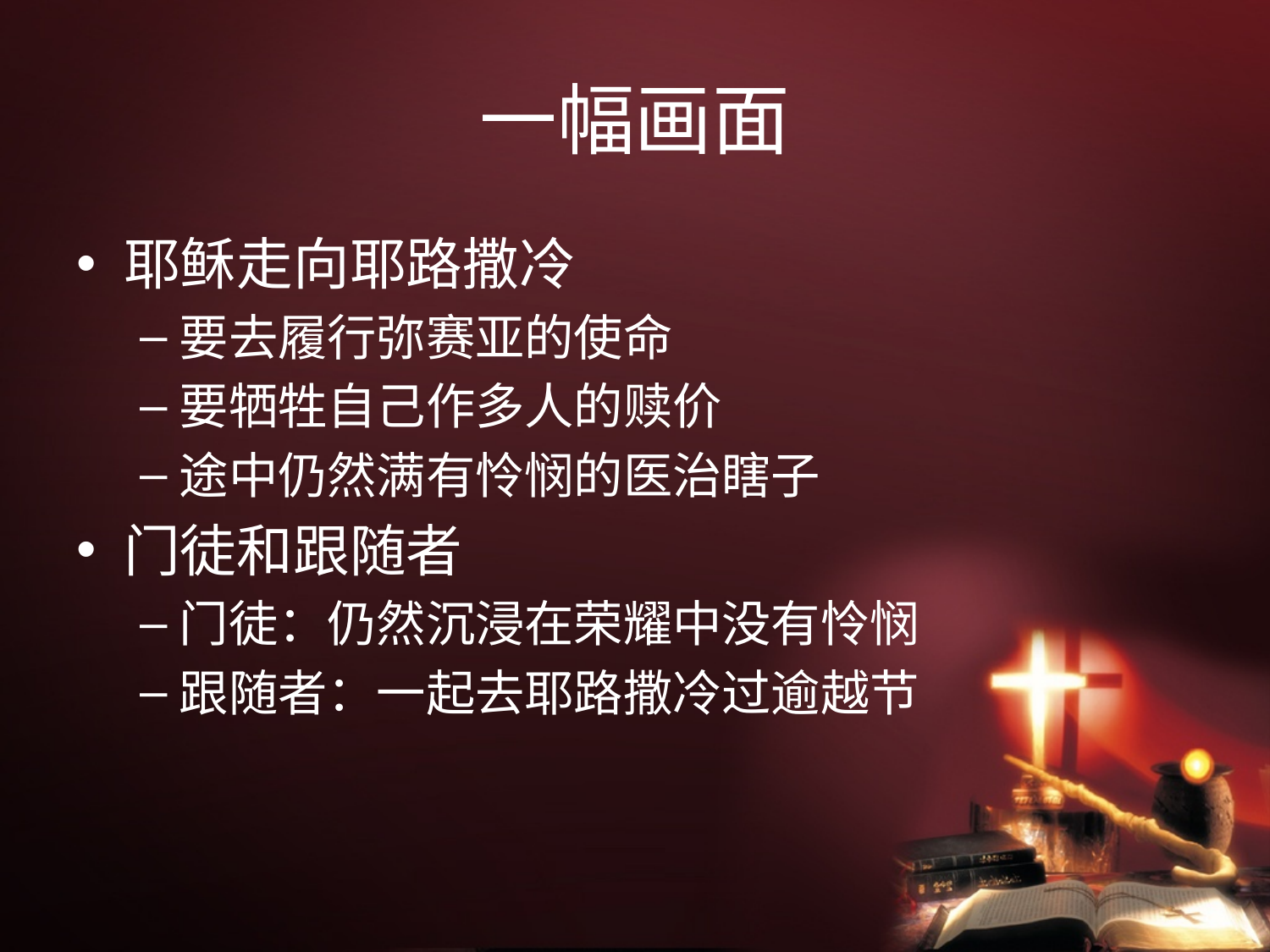

# 一幅画面
耶稣走向耶路撒冷
要去履行弥赛亚的使命
要牺牲自己作多人的赎价
途中仍然满有怜悯的医治瞎子
门徒和跟随者
门徒：仍然沉浸在荣耀中没有怜悯
跟随者：一起去耶路撒冷过逾越节